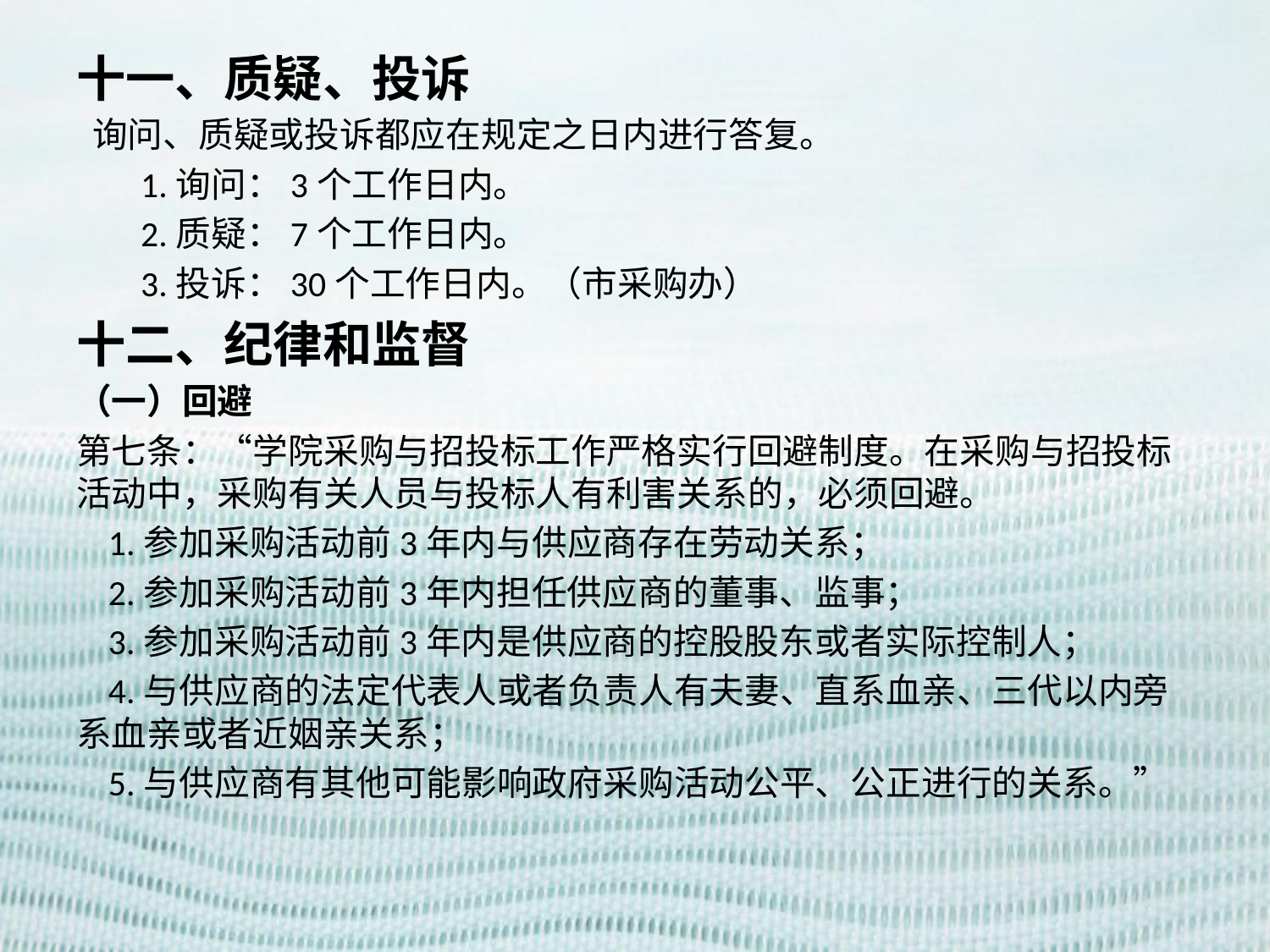

# 十一、质疑、投诉
 询问、质疑或投诉都应在规定之日内进行答复。
        1.询问：3个工作日内。
        2.质疑：7个工作日内。
        3.投诉：30个工作日内。（市采购办）
十二、纪律和监督
（一）回避
第七条：“学院采购与招投标工作严格实行回避制度。在采购与招投标活动中，采购有关人员与投标人有利害关系的，必须回避。
    1.参加采购活动前3年内与供应商存在劳动关系；
    2.参加采购活动前3年内担任供应商的董事、监事；
    3.参加采购活动前3年内是供应商的控股股东或者实际控制人；
    4.与供应商的法定代表人或者负责人有夫妻、直系血亲、三代以内旁系血亲或者近姻亲关系；
    5.与供应商有其他可能影响政府采购活动公平、公正进行的关系。”